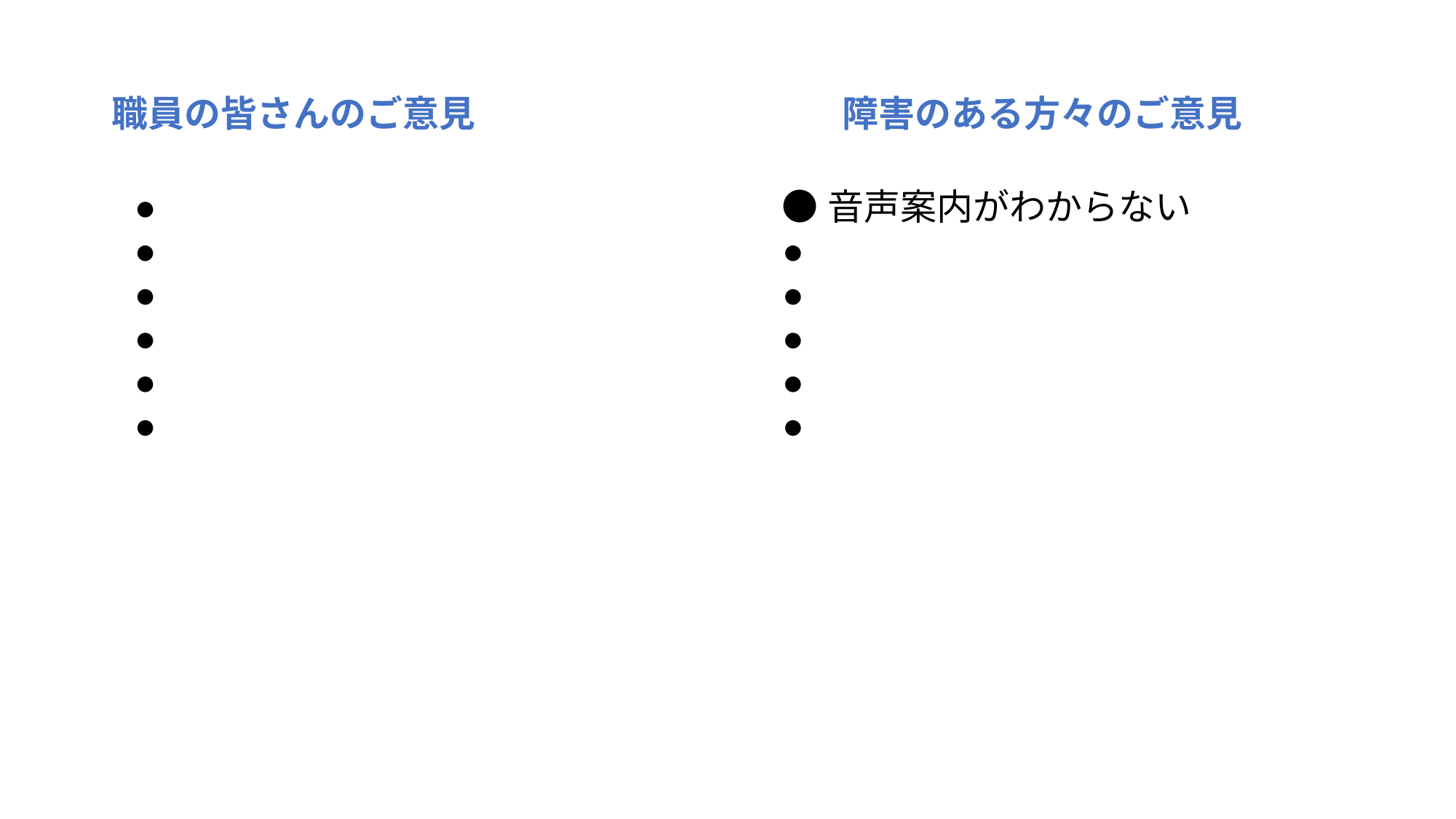

職員の皆さんのご意見
障害のある方々のご意見
●
●
●
●
●
●
●音声案内がわからない
●
●
●
●
●